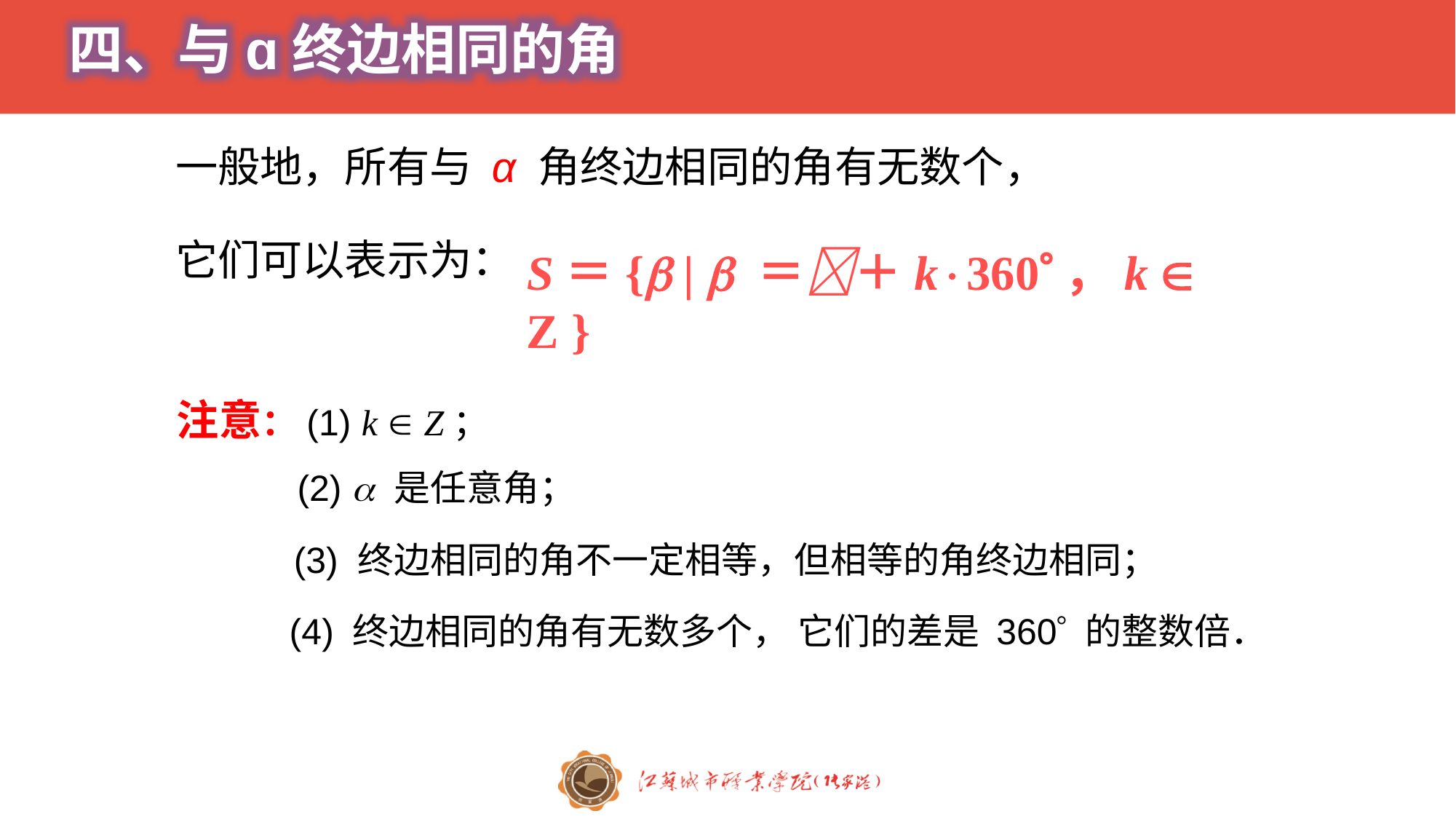

四、与ɑ终边相同的角
一般地，所有与 α 角终边相同的角有无数个，
它们可以表示为：
S＝{β | β ＝α＋k⋅360°，k ∈ Z }
注意：(1) k ∈ Z；
(2) α 是任意角；
 (3) 终边相同的角不一定相等，但相等的角终边相同；
(4) 终边相同的角有无数多个， 它们的差是 360° 的整数倍．